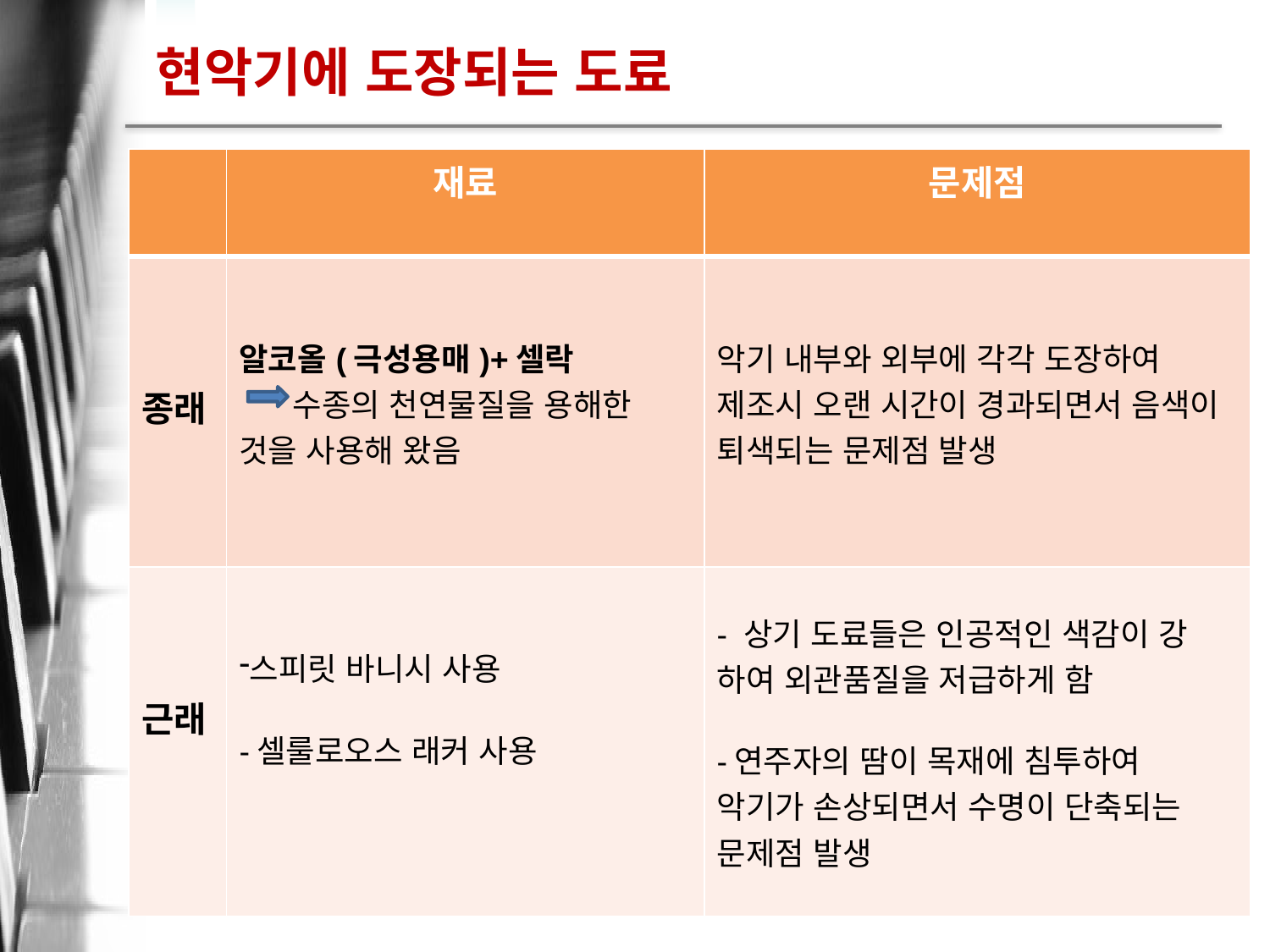

현악기에 도장되는 도료
|  | 재료 | 문제점 |
| --- | --- | --- |
| 종래 | 알코올(극성용매)+셀락 수종의 천연물질을 용해한 것을 사용해 왔음 | 악기 내부와 외부에 각각 도장하여 제조시 오랜 시간이 경과되면서 음색이 퇴색되는 문제점 발생 |
| 근래 | 스피릿 바니시 사용 -셀룰로오스 래커 사용 | - 상기 도료들은 인공적인 색감이 강 하여 외관품질을 저급하게 함 -연주자의 땀이 목재에 침투하여 악기가 손상되면서 수명이 단축되는 문제점 발생 |